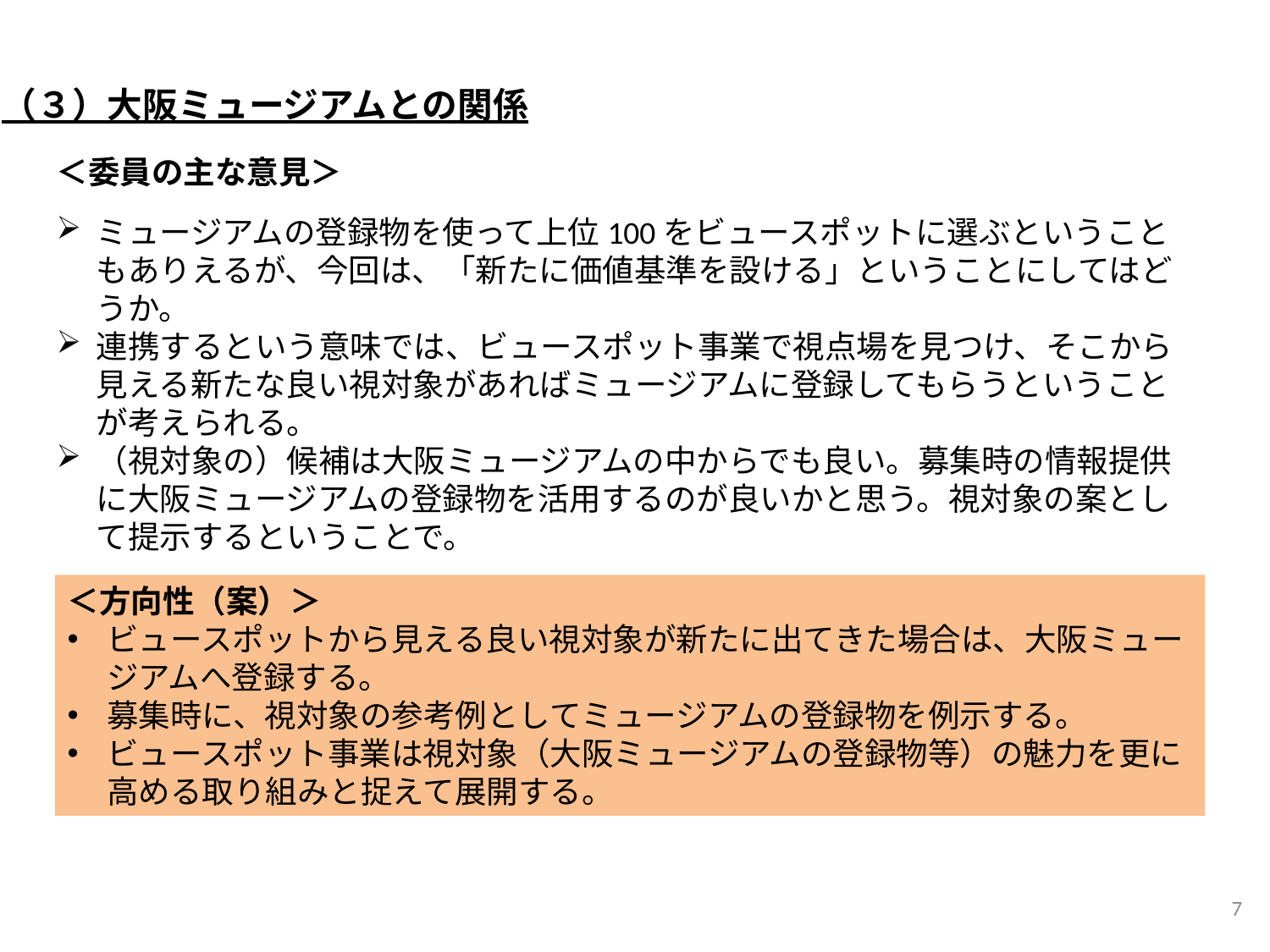

（３）大阪ミュージアムとの関係
＜委員の主な意見＞
ミュージアムの登録物を使って上位100をビュースポットに選ぶということもありえるが、今回は、「新たに価値基準を設ける」ということにしてはどうか。
連携するという意味では、ビュースポット事業で視点場を見つけ、そこから見える新たな良い視対象があればミュージアムに登録してもらうということが考えられる。
（視対象の）候補は大阪ミュージアムの中からでも良い。募集時の情報提供に大阪ミュージアムの登録物を活用するのが良いかと思う。視対象の案として提示するということで。
＜方向性（案）＞
ビュースポットから見える良い視対象が新たに出てきた場合は、大阪ミュージアムへ登録する。
募集時に、視対象の参考例としてミュージアムの登録物を例示する。
ビュースポット事業は視対象（大阪ミュージアムの登録物等）の魅力を更に高める取り組みと捉えて展開する。
7